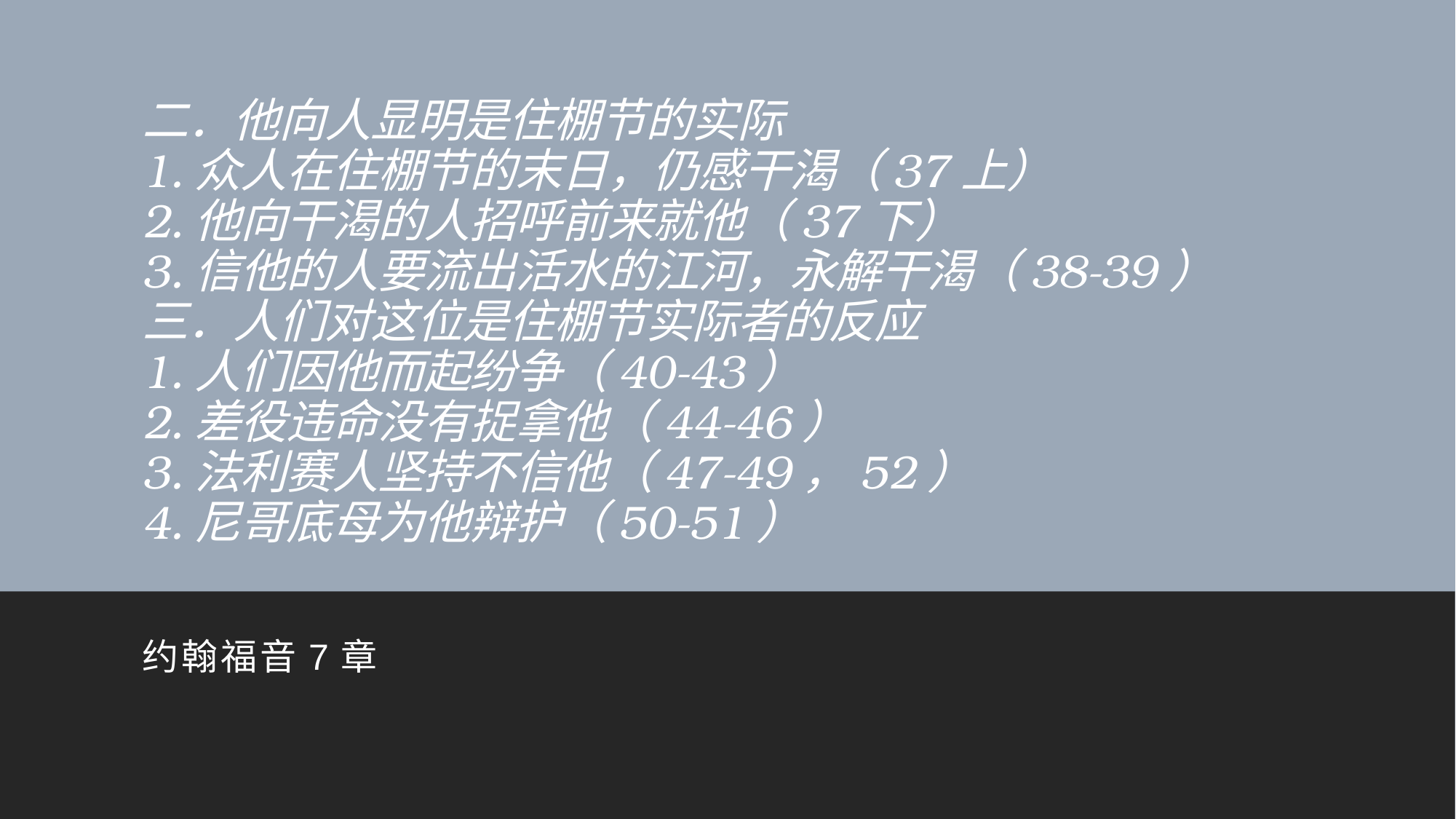

# 二．他向人显明是住棚节的实际 1.众人在住棚节的末日，仍感干渴（37上） 2.他向干渴的人招呼前来就他（37下） 3.信他的人要流出活水的江河，永解干渴（38-39） 三．人们对这位是住棚节实际者的反应 1.人们因他而起纷争（40-43） 2.差役违命没有捉拿他（44-46） 3.法利赛人坚持不信他（47-49，52） 4.尼哥底母为他辩护（50-51）

约翰福音7章